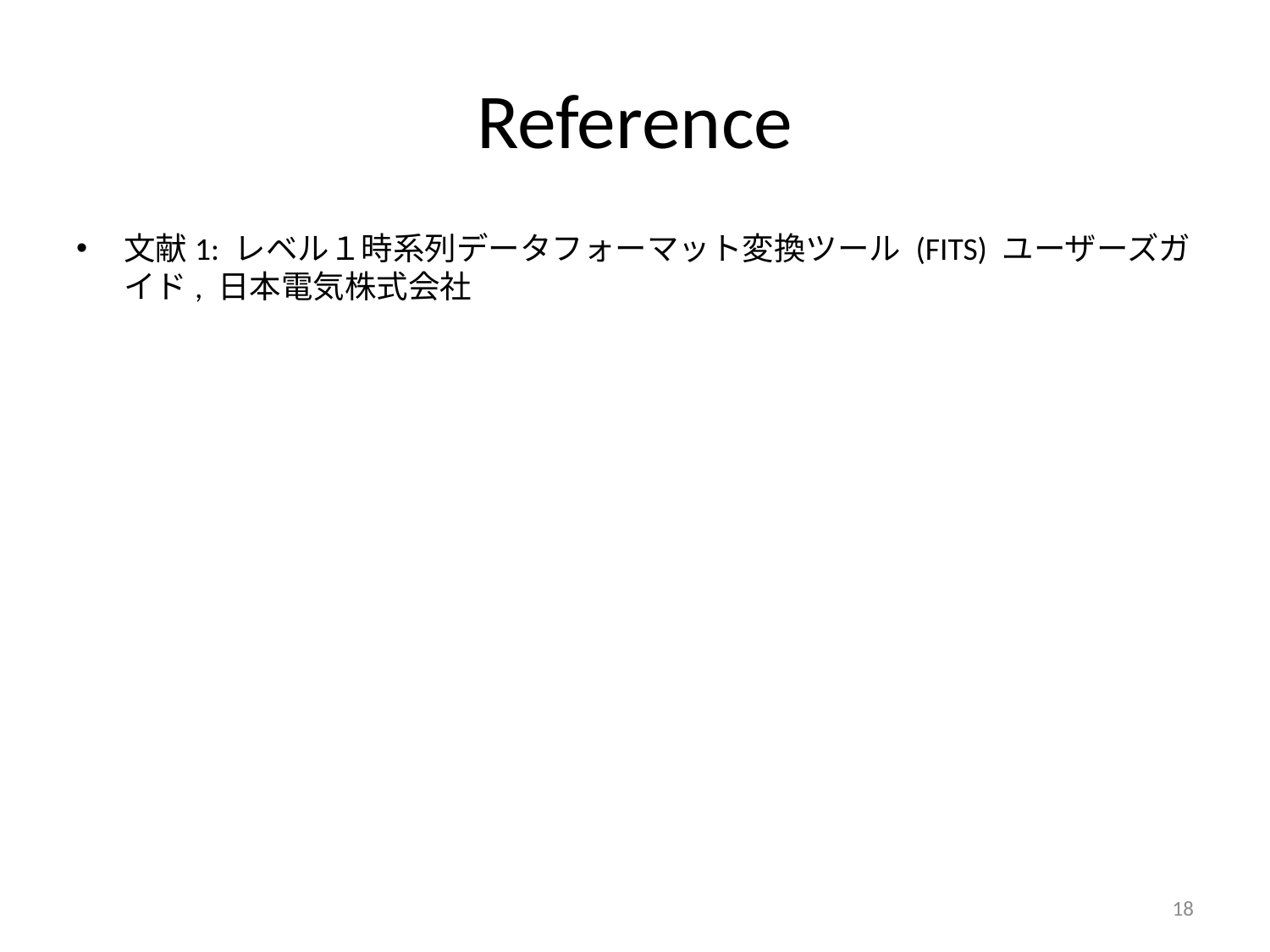

# Reference
文献1: レベル１時系列データフォーマット変換ツール (FITS) ユーザーズガイド, 日本電気株式会社
18